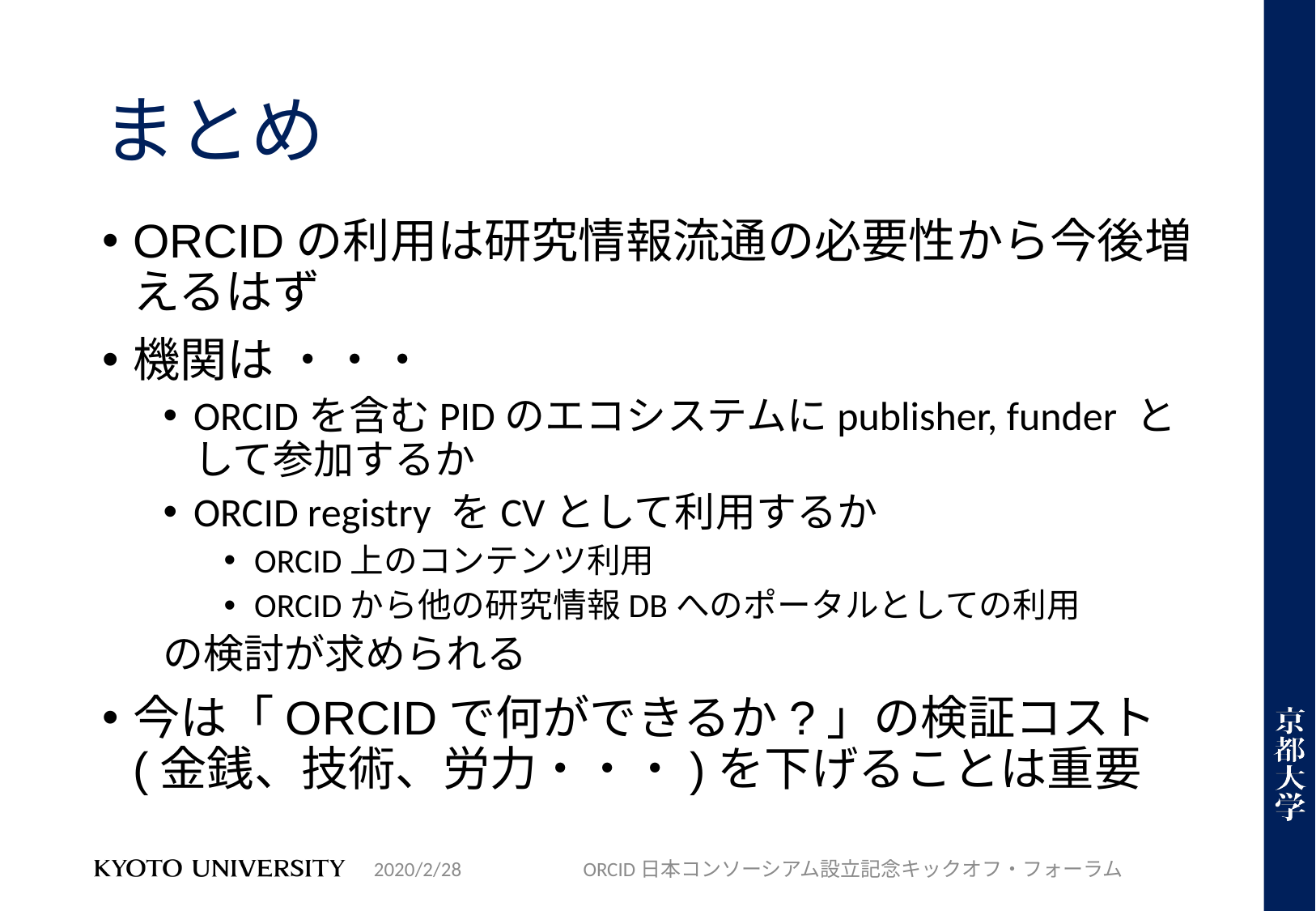

# まとめ
ORCIDの利用は研究情報流通の必要性から今後増えるはず
機関は ・・・
ORCIDを含むPIDのエコシステムにpublisher, funder として参加するか
ORCID registry をCVとして利用するか
ORCID上のコンテンツ利用
ORCIDから他の研究情報DBへのポータルとしての利用
の検討が求められる
今は「ORCIDで何ができるか?」の検証コスト
(金銭、技術、労力・・・)を下げることは重要

2020/2/28
ORCID日本コンソーシアム設立記念キックオフ・フォーラム